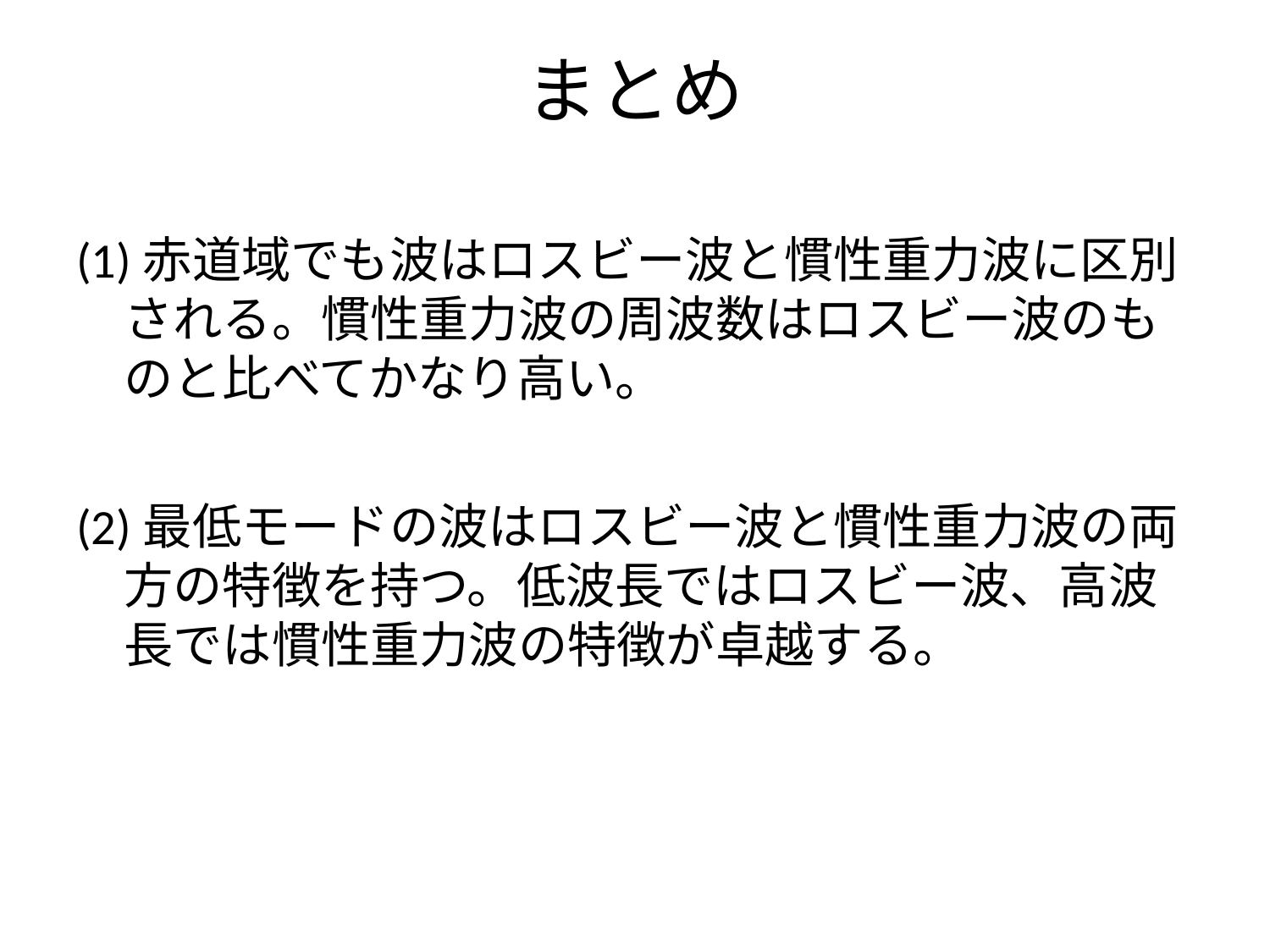

# まとめ
(1)赤道域でも波はロスビー波と慣性重力波に区別される。慣性重力波の周波数はロスビー波のものと比べてかなり高い。

(2)最低モードの波はロスビー波と慣性重力波の両方の特徴を持つ。低波長ではロスビー波、高波長では慣性重力波の特徴が卓越する。